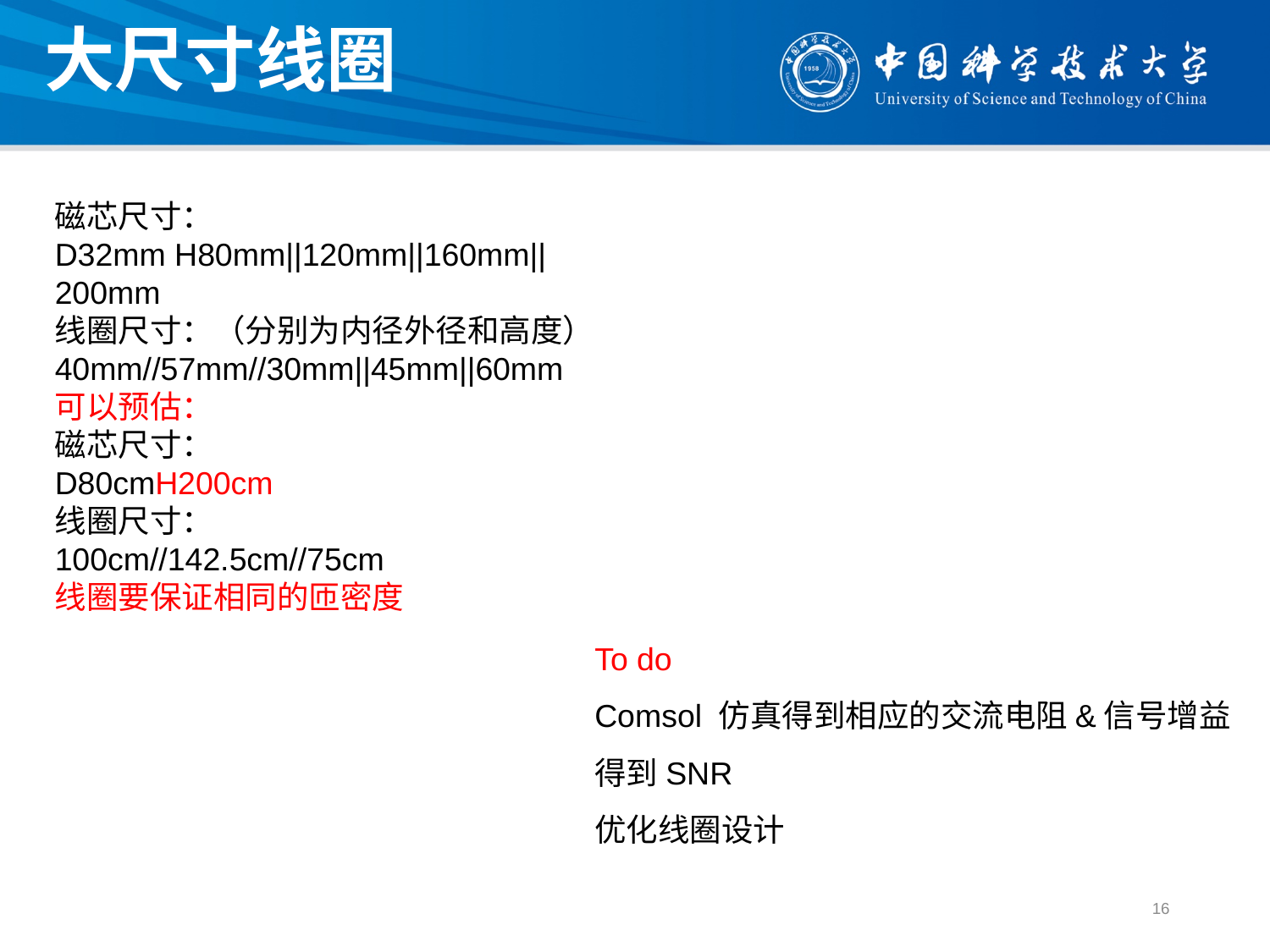

大尺寸线圈
磁芯尺寸：
D32mm H80mm||120mm||160mm||200mm
线圈尺寸：（分别为内径外径和高度）
40mm//57mm//30mm||45mm||60mm
可以预估：
磁芯尺寸：
D80cmH200cm
线圈尺寸：
100cm//142.5cm//75cm
线圈要保证相同的匝密度
To do
Comsol 仿真得到相应的交流电阻&信号增益
得到SNR
优化线圈设计
16